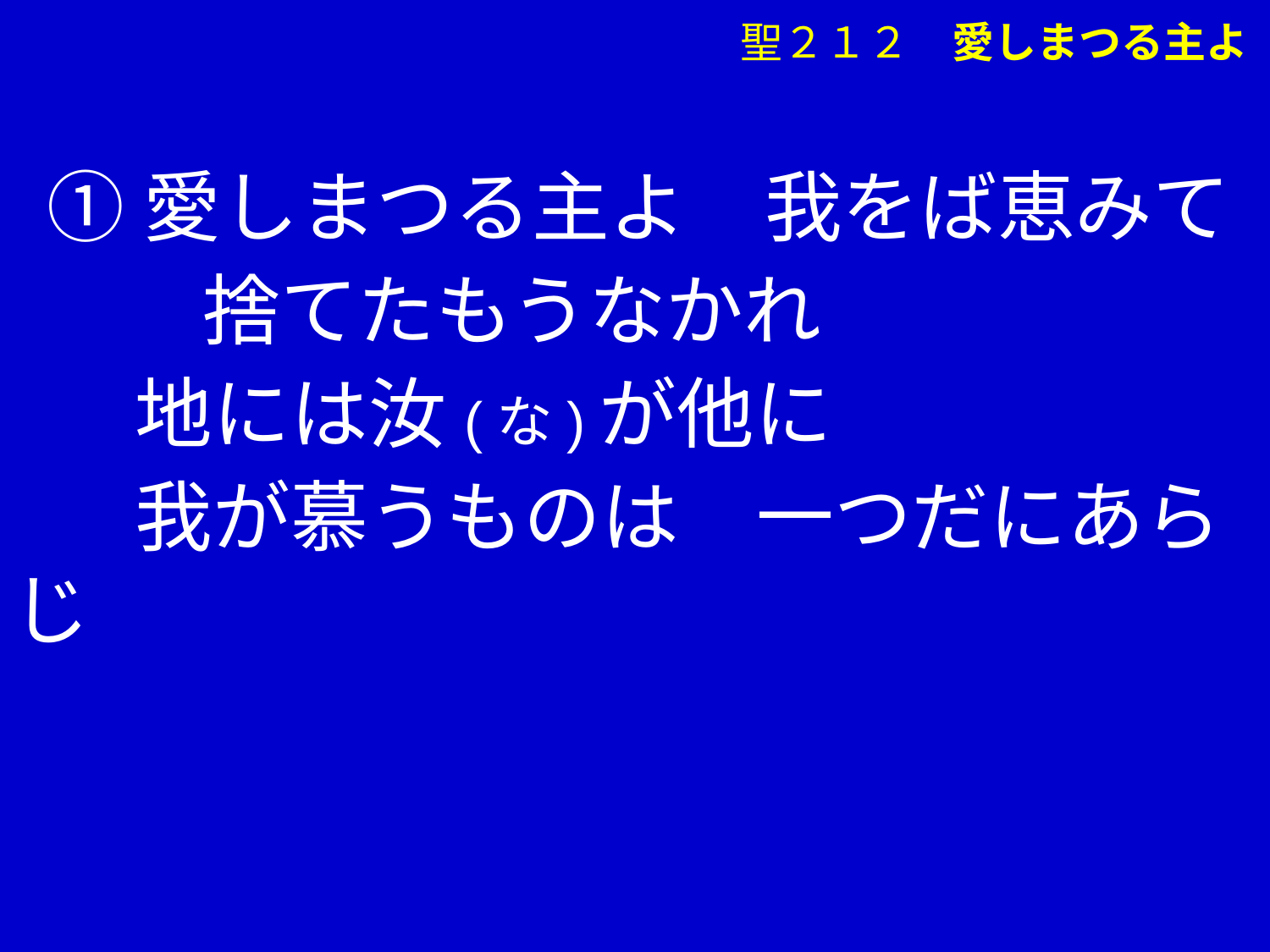

聖２１２　愛しまつる主よ
  ➀愛しまつる主よ　我をば恵みて
　 　 捨てたもうなかれ
      地には汝(な)が他に
      我が慕うものは　一つだにあらじ